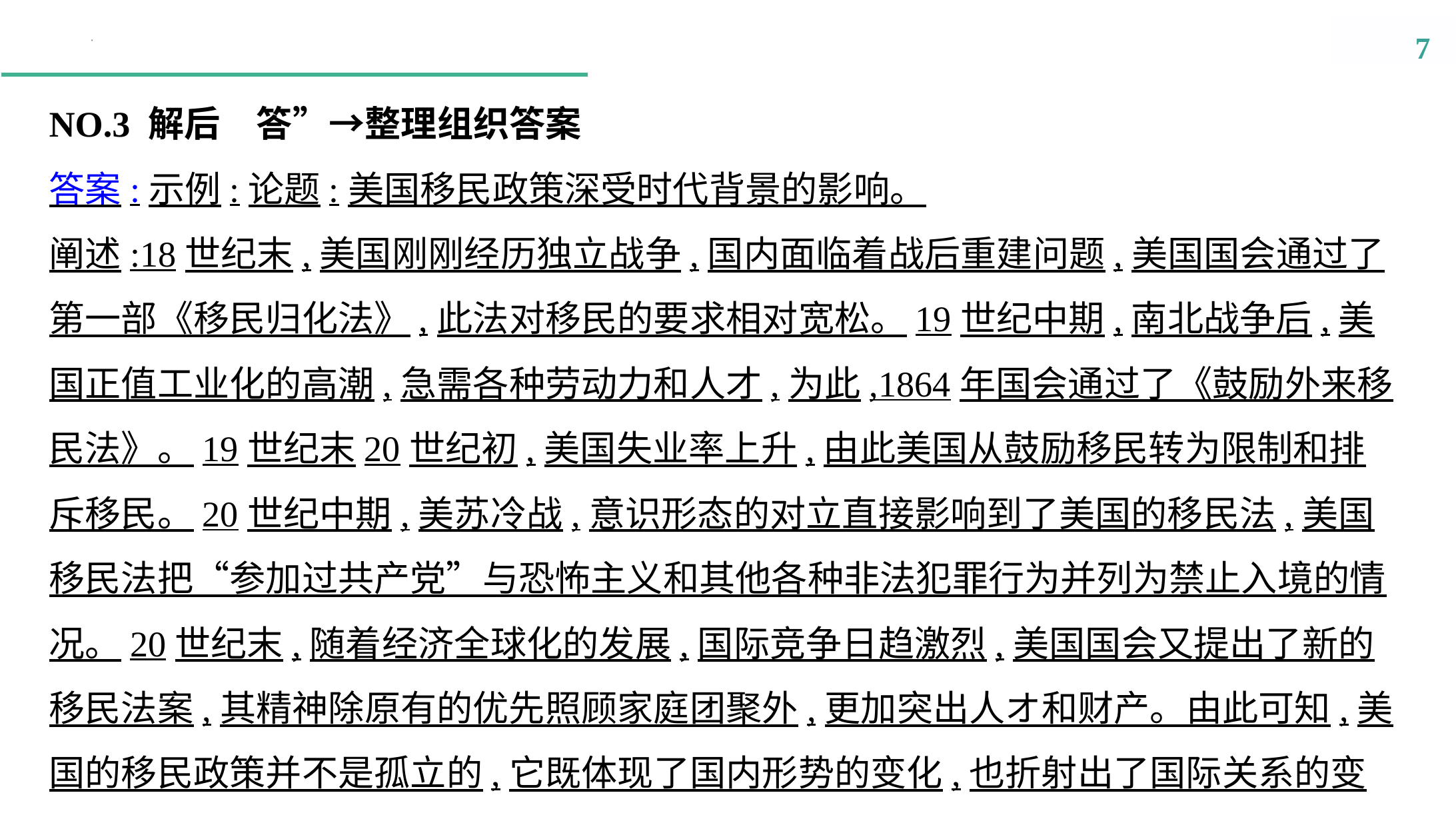

NO.3 解后　答”→整理组织答案
答案:示例:论题:美国移民政策深受时代背景的影响。
阐述:18世纪末,美国刚刚经历独立战争,国内面临着战后重建问题,美国国会通过了第一部《移民归化法》,此法对移民的要求相对宽松。19世纪中期,南北战争后,美国正值工业化的高潮,急需各种劳动力和人才,为此,1864年国会通过了《鼓励外来移民法》。19世纪末20世纪初,美国失业率上升,由此美国从鼓励移民转为限制和排斥移民。20世纪中期,美苏冷战,意识形态的对立直接影响到了美国的移民法,美国移民法把“参加过共产党”与恐怖主义和其他各种非法犯罪行为并列为禁止入境的情况。20世纪末,随着经济全球化的发展,国际竞争日趋激烈,美国国会又提出了新的移民法案,其精神除原有的优先照顾家庭团聚外,更加突出人オ和财产。由此可知,美国的移民政策并不是孤立的,它既体现了国内形势的变化,也折射出了国际关系的变迁。。